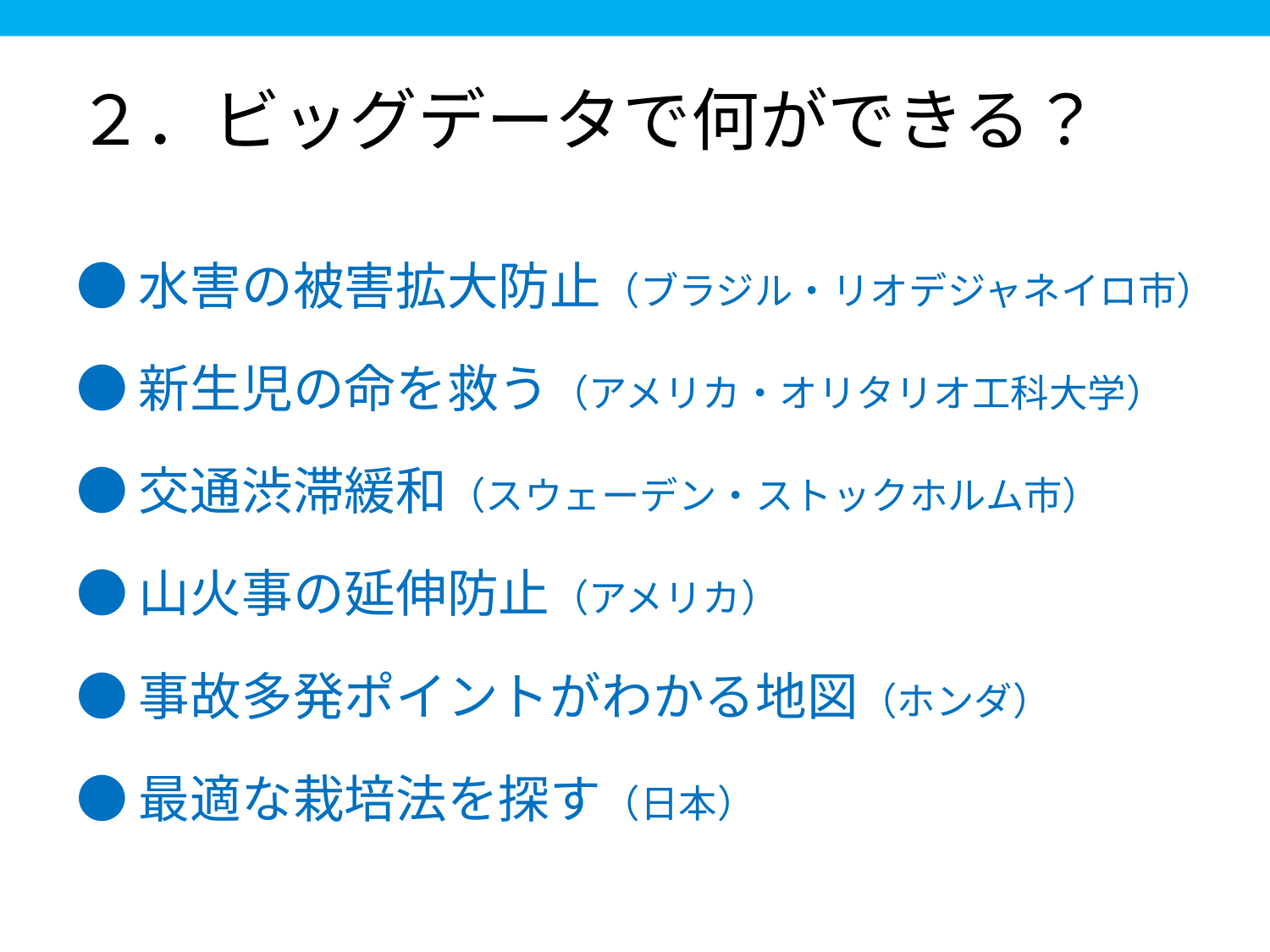

２．ビッグデータで何ができる？
●水害の被害拡大防止（ブラジル・リオデジャネイロ市）
●新生児の命を救う（アメリカ・オリタリオ工科大学）
●交通渋滞緩和（スウェーデン・ストックホルム市）
●山火事の延伸防止（アメリカ）
●事故多発ポイントがわかる地図（ホンダ）
●最適な栽培法を探す（日本）